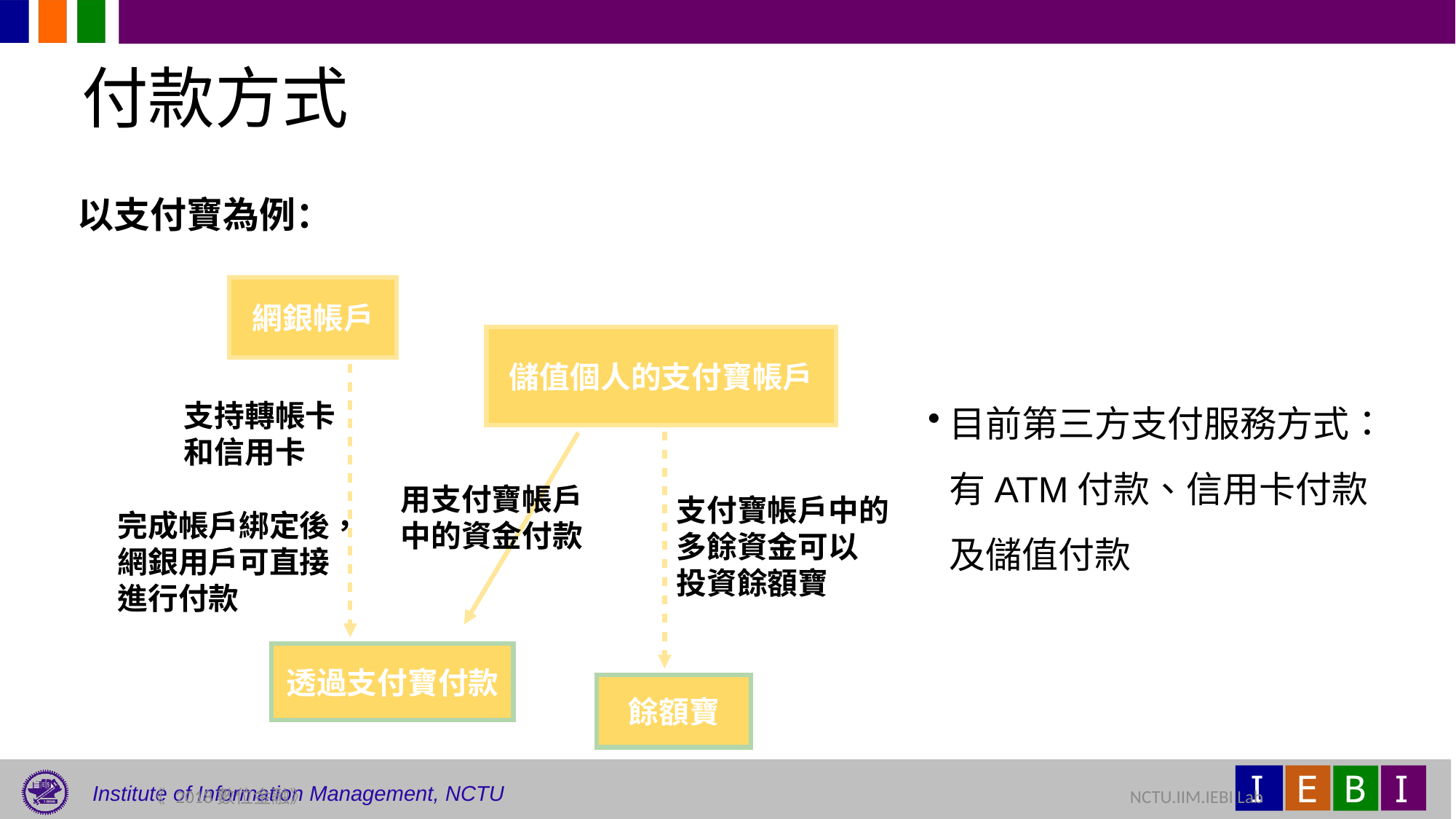

# 付款方式
以支付寶為例：
網銀帳戶
儲值個人的支付寶帳戶

支持轉帳卡
和信用卡

用支付寶帳戶
中的資金付款
支付寶帳戶中的
多餘資金可以
投資餘額寶
完成帳戶綁定後，
網銀用戶可直接
進行付款
透過支付寶付款
餘額寶
目前第三方支付服務方式：有ATM付款、信用卡付款及儲值付款
23
《 2018數位金融》                                                                                                                                             	NCTU.IIM.IEBI Lab